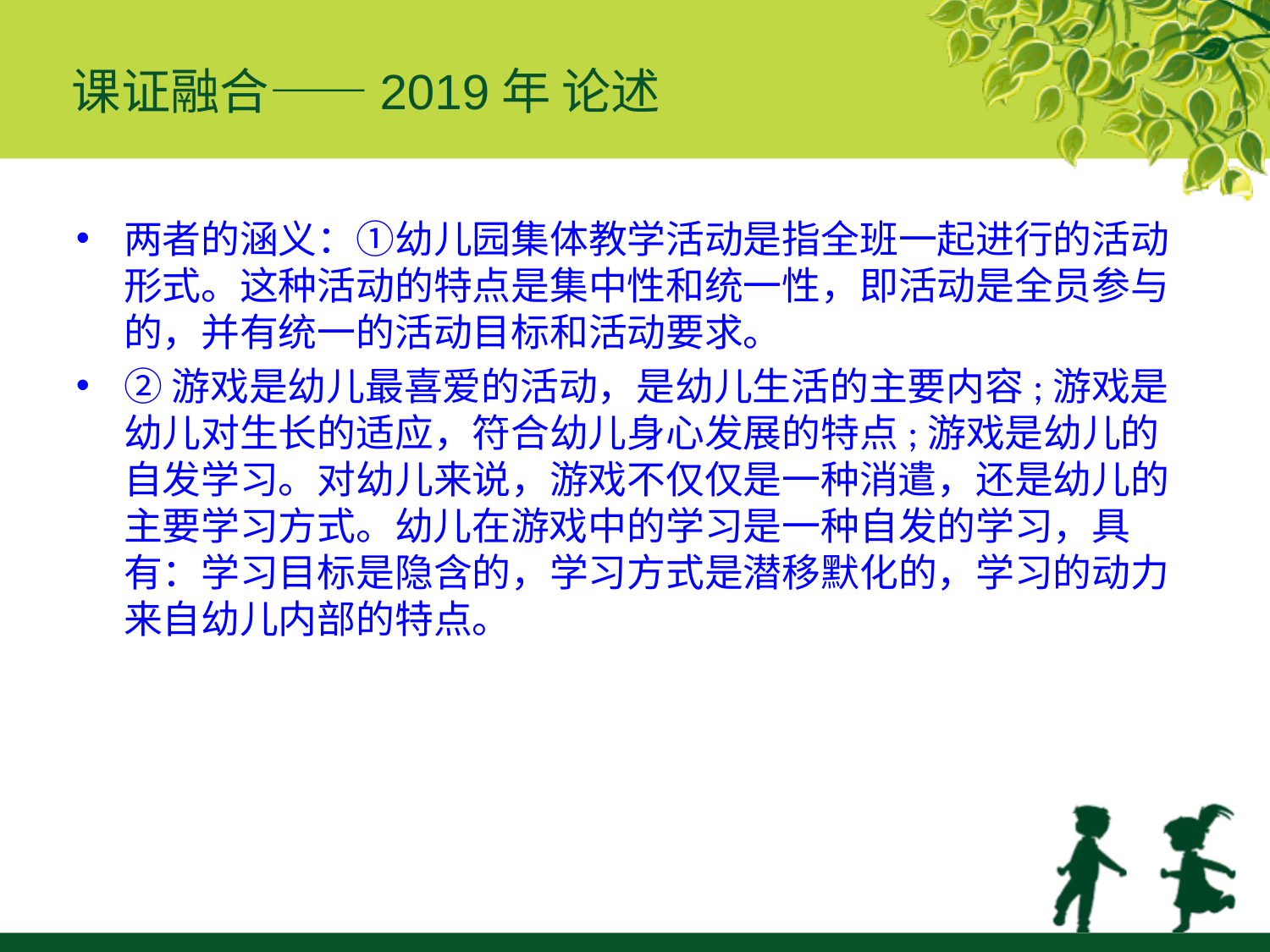

# 课证融合——2019年 论述
两者的涵义：①幼儿园集体教学活动是指全班一起进行的活动形式。这种活动的特点是集中性和统一性，即活动是全员参与的，并有统一的活动目标和活动要求。
②游戏是幼儿最喜爱的活动，是幼儿生活的主要内容;游戏是幼儿对生长的适应，符合幼儿身心发展的特点;游戏是幼儿的自发学习。对幼儿来说，游戏不仅仅是一种消遣，还是幼儿的主要学习方式。幼儿在游戏中的学习是一种自发的学习，具有：学习目标是隐含的，学习方式是潜移默化的，学习的动力来自幼儿内部的特点。